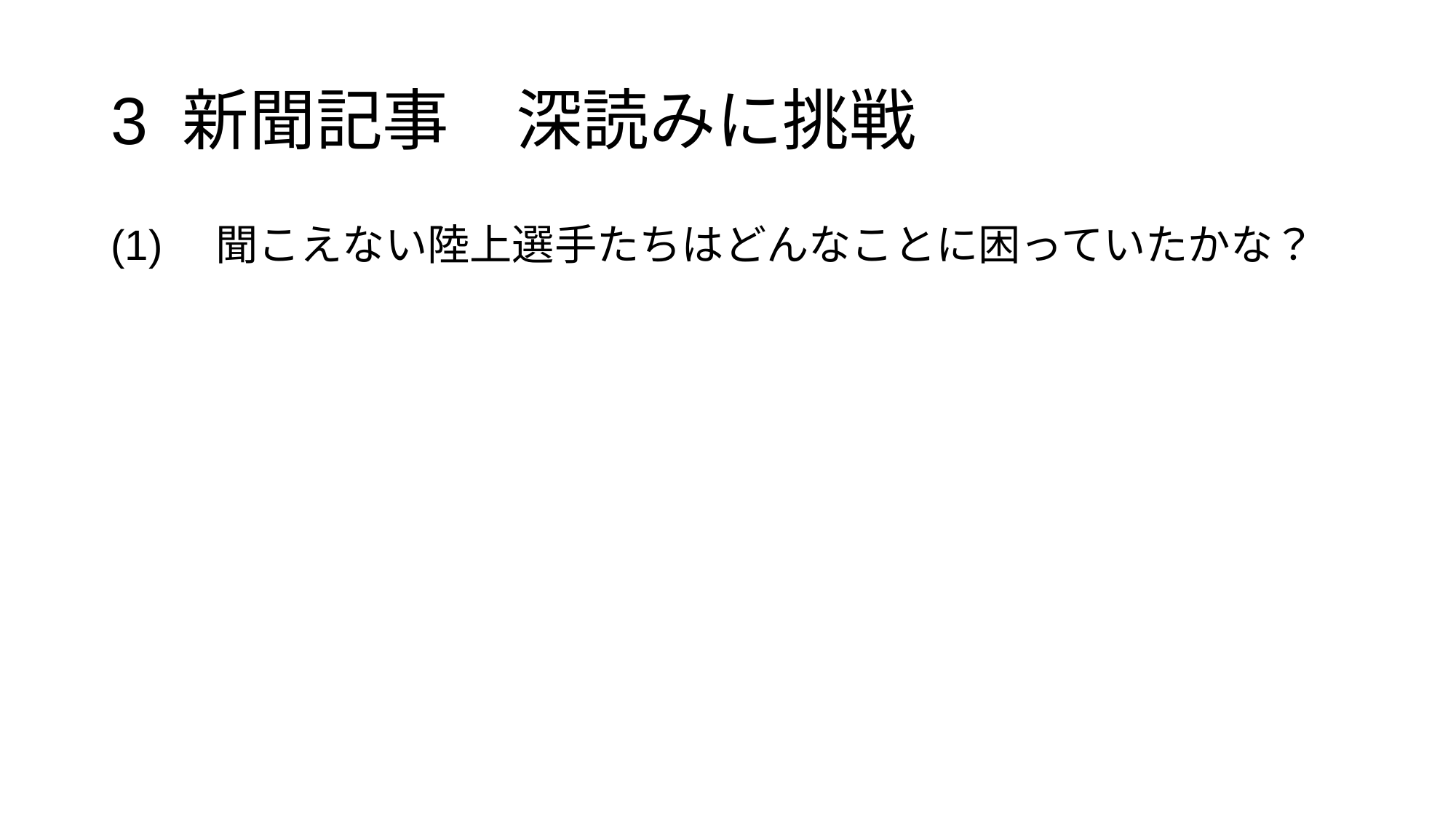

# 3 新聞記事　深読みに挑戦
(1)　聞こえない陸上選手たちはどんなことに困っていたかな？